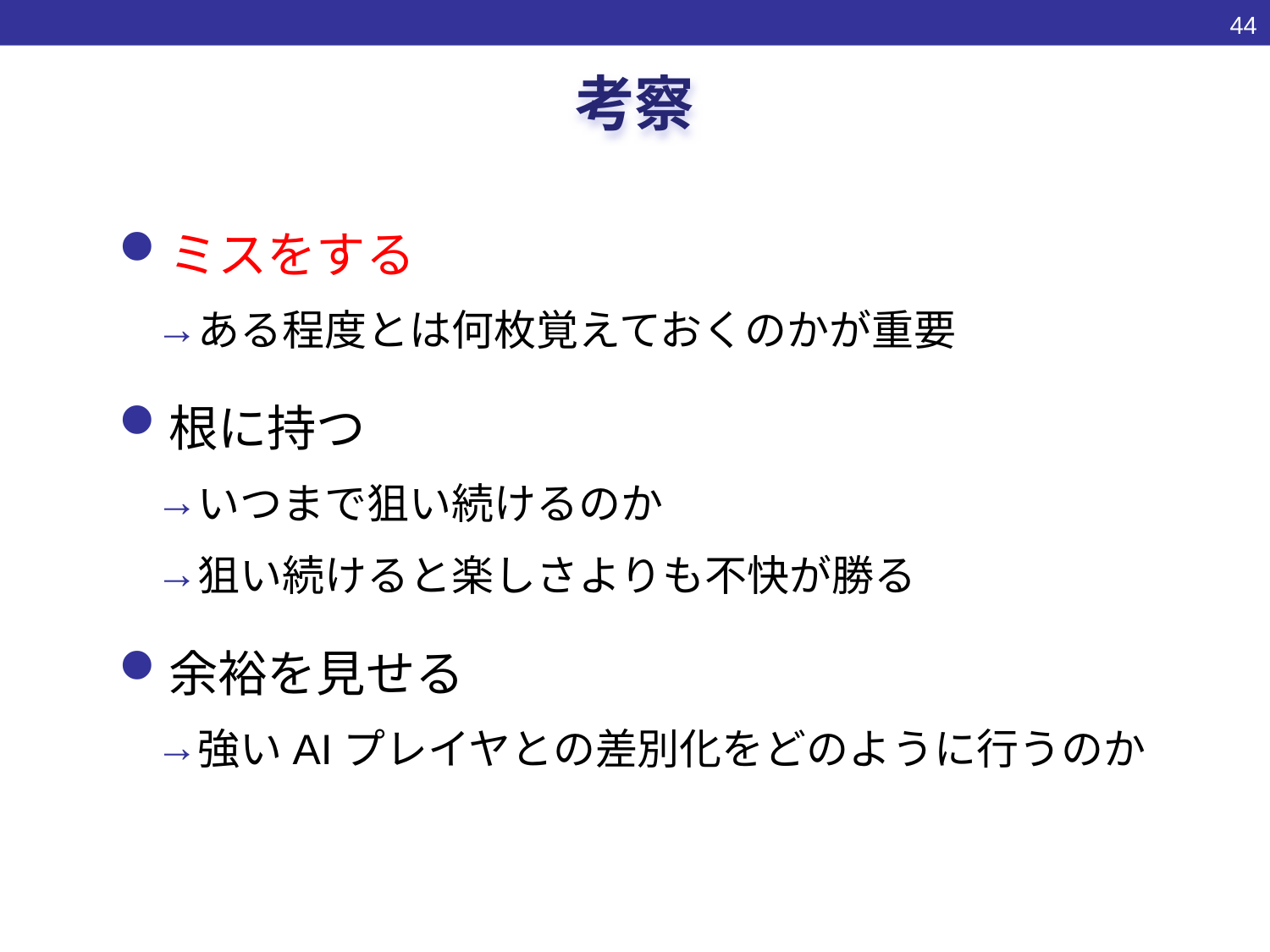

44
# 考察
ミスをする
ある程度とは何枚覚えておくのかが重要
根に持つ
いつまで狙い続けるのか
狙い続けると楽しさよりも不快が勝る
余裕を見せる
強いAIプレイヤとの差別化をどのように行うのか